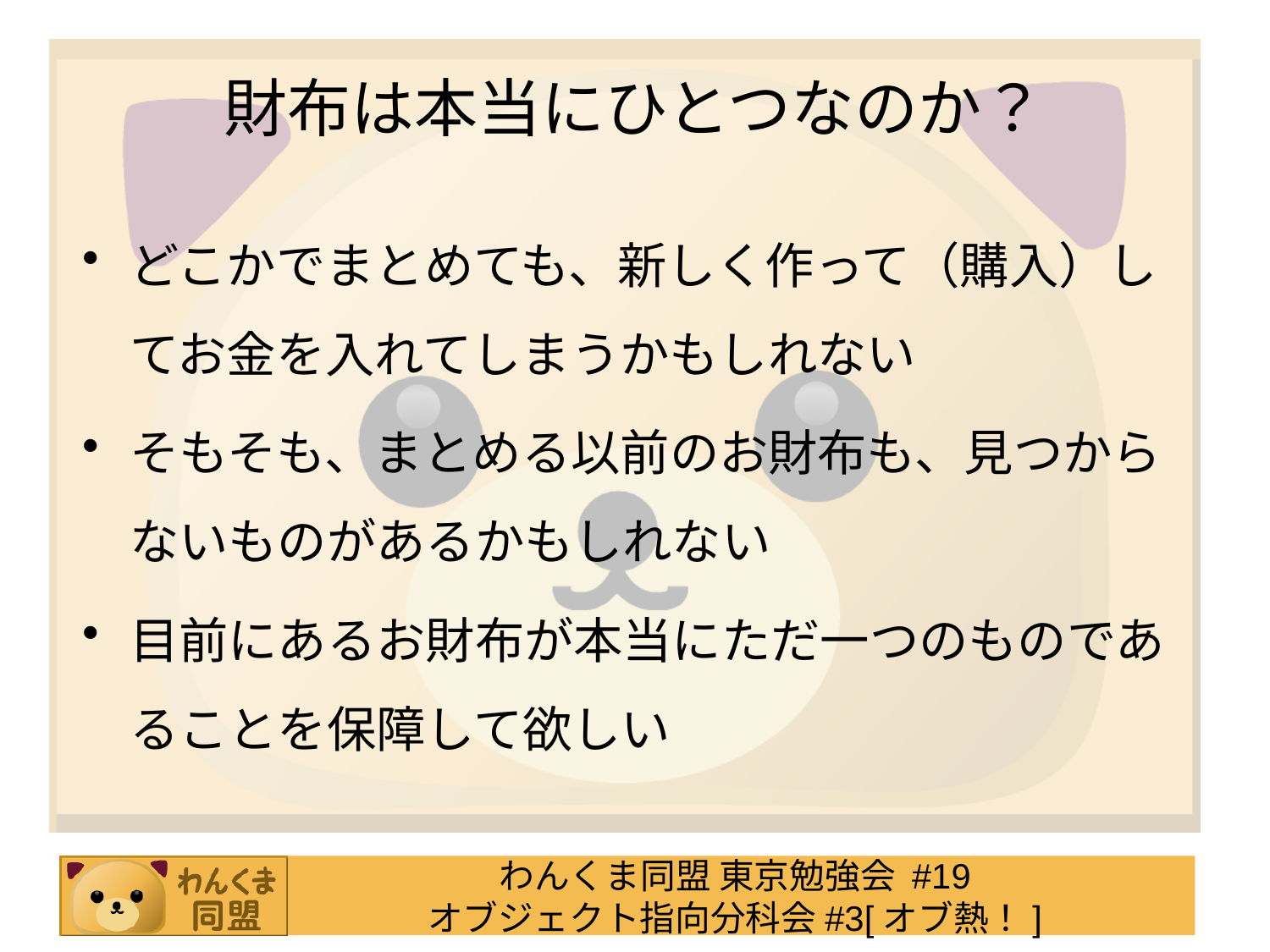

# 財布は本当にひとつなのか？
どこかでまとめても、新しく作って（購入）してお金を入れてしまうかもしれない
そもそも、まとめる以前のお財布も、見つからないものがあるかもしれない
目前にあるお財布が本当にただ一つのものであることを保障して欲しい